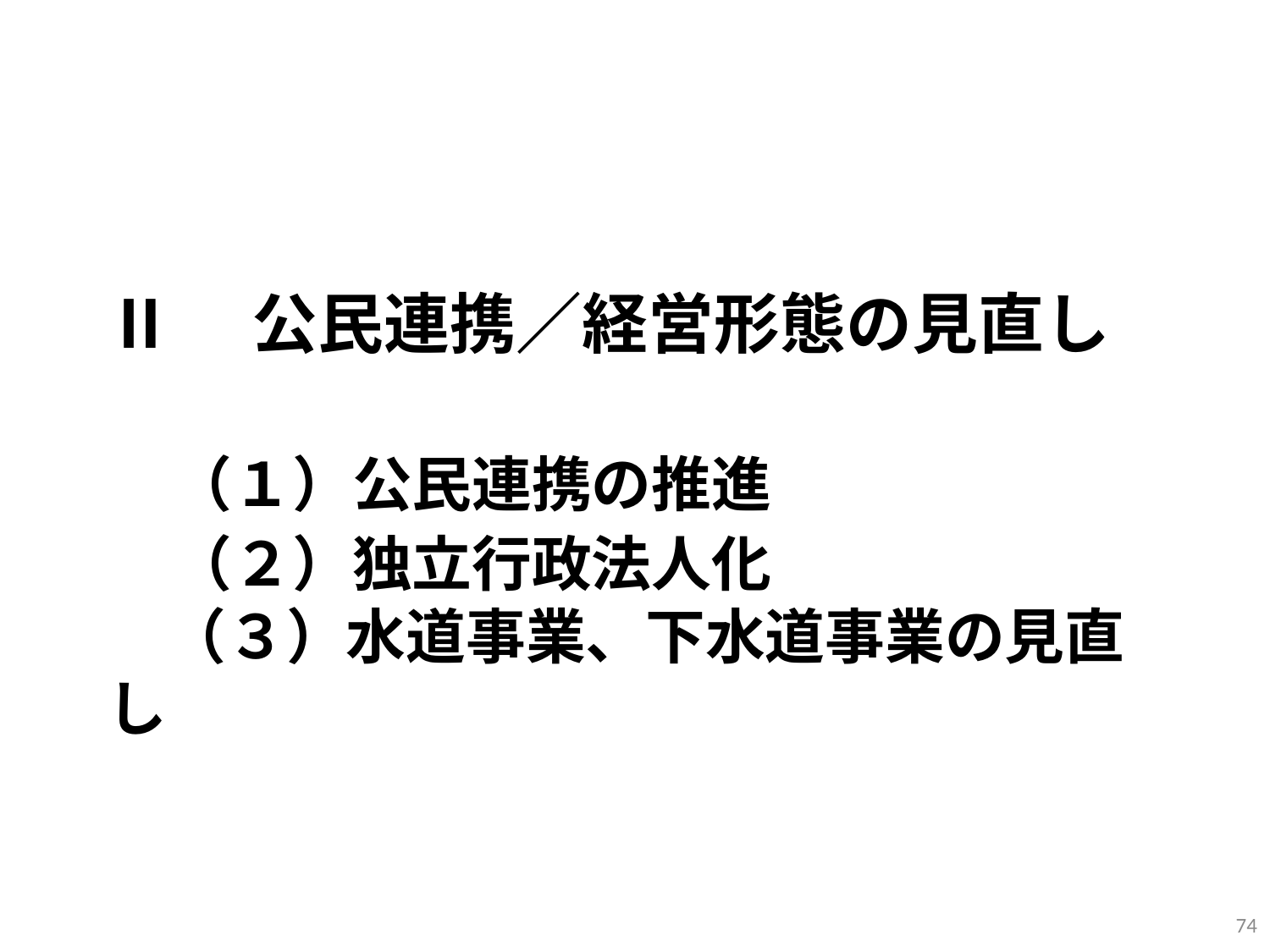

# Ⅱ　公民連携／経営形態の見直し 　（１）公民連携の推進 　（２）独立行政法人化 　（３）水道事業、下水道事業の見直し
74